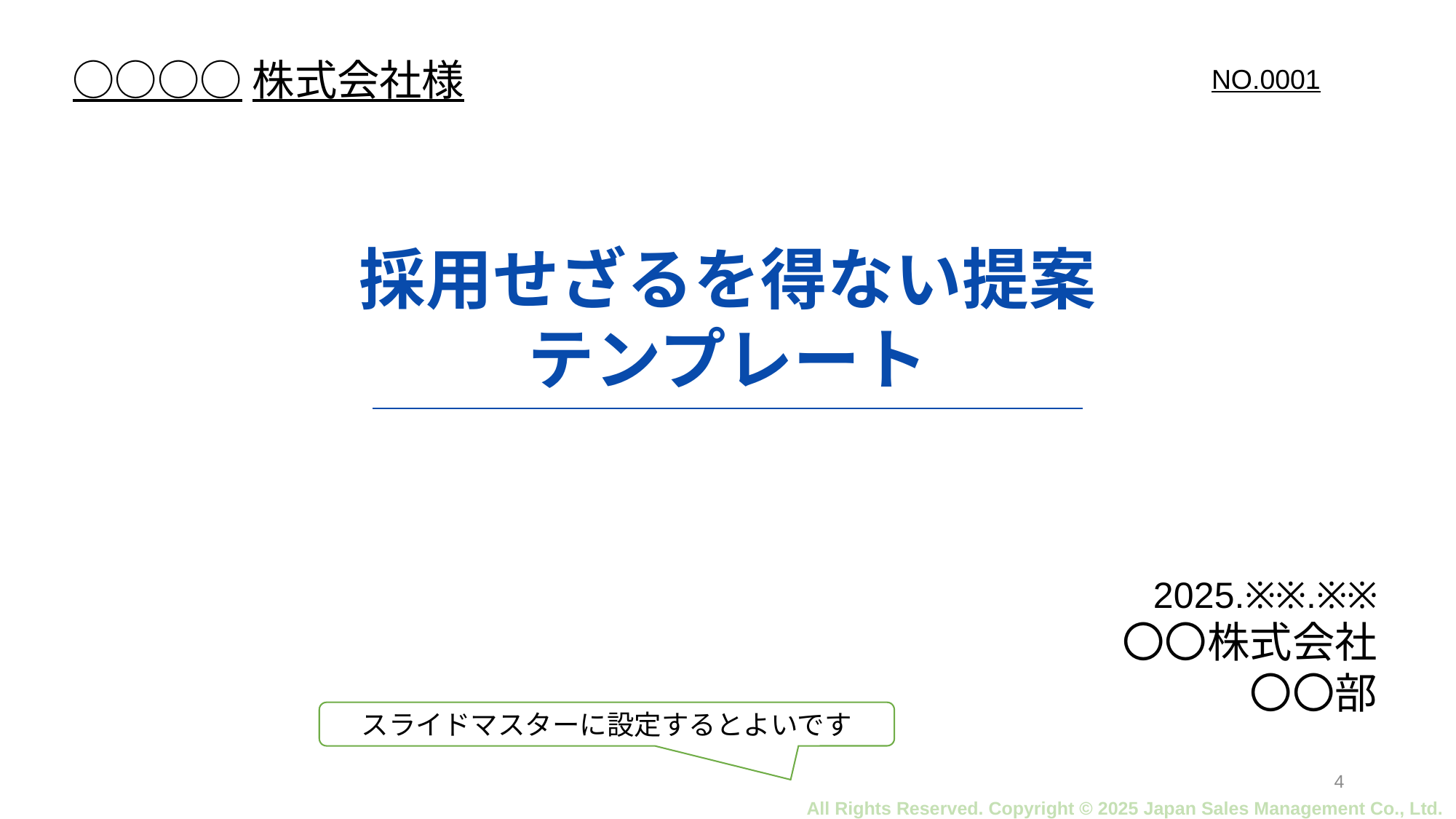

○○○○株式会社様
NO.0001
採用せざるを得ない提案
テンプレート

2025.※※.※※
〇〇株式会社
〇〇部
スライドマスターに設定するとよいです
4
All Rights Reserved. Copyright © 2025 Japan Sales Management Co., Ltd.